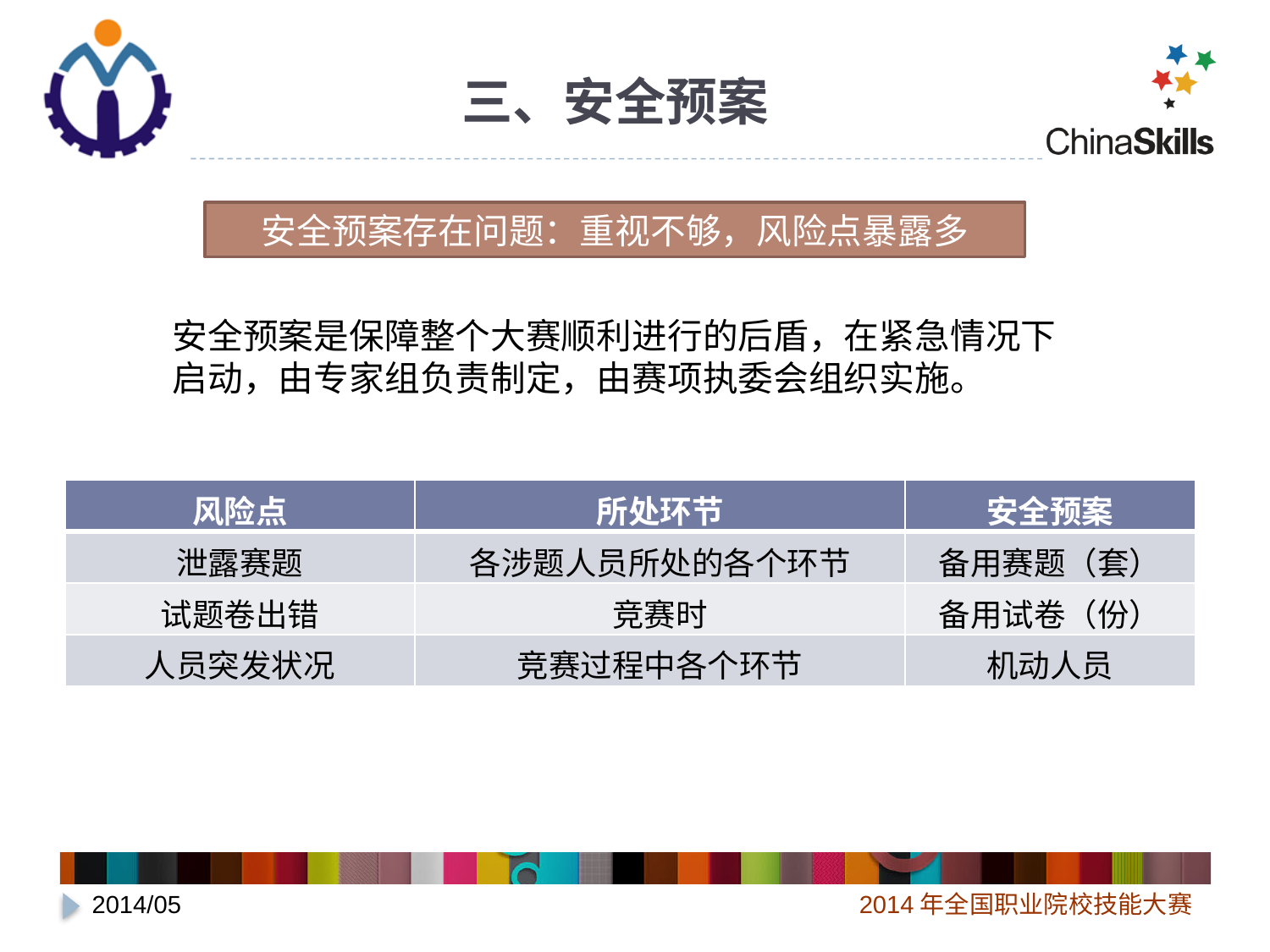

# 三、安全预案
安全预案存在问题：重视不够，风险点暴露多

安全预案是保障整个大赛顺利进行的后盾，在紧急情况下启动，由专家组负责制定，由赛项执委会组织实施。
| 风险点 | 所处环节 | 安全预案 |
| --- | --- | --- |
| 泄露赛题 | 各涉题人员所处的各个环节 | 备用赛题（套） |
| 试题卷出错 | 竞赛时 | 备用试卷（份） |
| 人员突发状况 | 竞赛过程中各个环节 | 机动人员 |
2014/05
2014年全国职业院校技能大赛